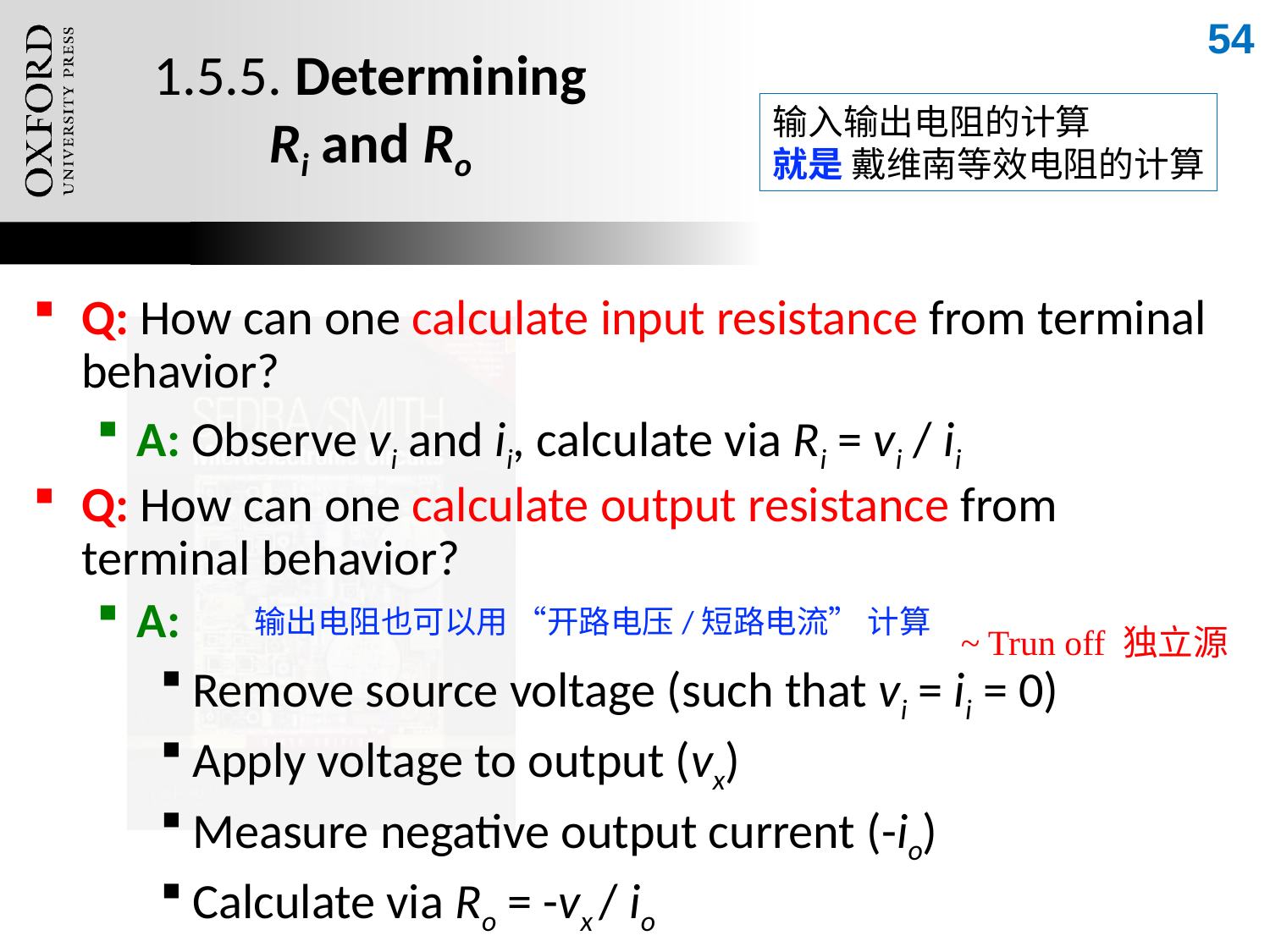

54
# 1.5.5. Determining Ri and Ro
输入输出电阻的计算
就是 戴维南等效电阻的计算
Q: How can one calculate input resistance from terminal behavior?
A: Observe vi and ii, calculate via Ri = vi / ii
Q: How can one calculate output resistance from terminal behavior?
A:
Remove source voltage (such that vi = ii = 0)
Apply voltage to output (vx)
Measure negative output current (-io)
Calculate via Ro = -vx / io
输出电阻也可以用 “开路电压/短路电流” 计算
~ Trun off 独立源

Oxford University Publishing
Microelectronic Circuits by Adel S. Sedra and Kenneth C. Smith (0195323033)